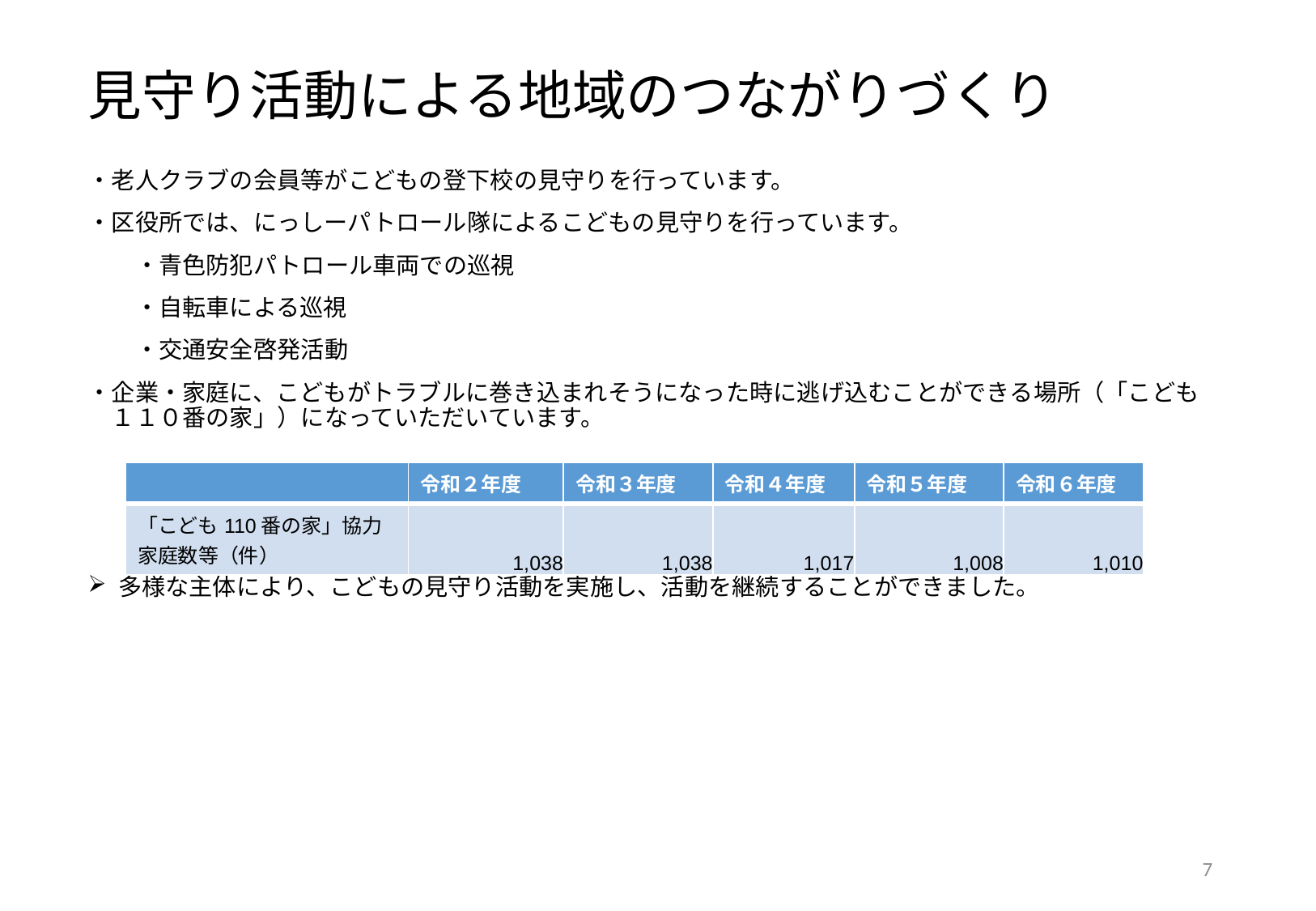

# 見守り活動による地域のつながりづくり
・老人クラブの会員等がこどもの登下校の見守りを行っています。
・区役所では、にっしーパトロール隊によるこどもの見守りを行っています。
　　・青色防犯パトロール車両での巡視
　　・自転車による巡視
　　・交通安全啓発活動
・企業・家庭に、こどもがトラブルに巻き込まれそうになった時に逃げ込むことができる場所（「こども　１１０番の家」）になっていただいています。

多様な主体により、こどもの見守り活動を実施し、活動を継続することができました。

|  | 令和２年度 | 令和３年度 | 令和４年度 | 令和５年度 | 令和６年度 |
| --- | --- | --- | --- | --- | --- |
| 「こども110番の家」協力家庭数等（件） | 1,038 | 1,038 | 1,017 | 1,008 | 1,010 |
7